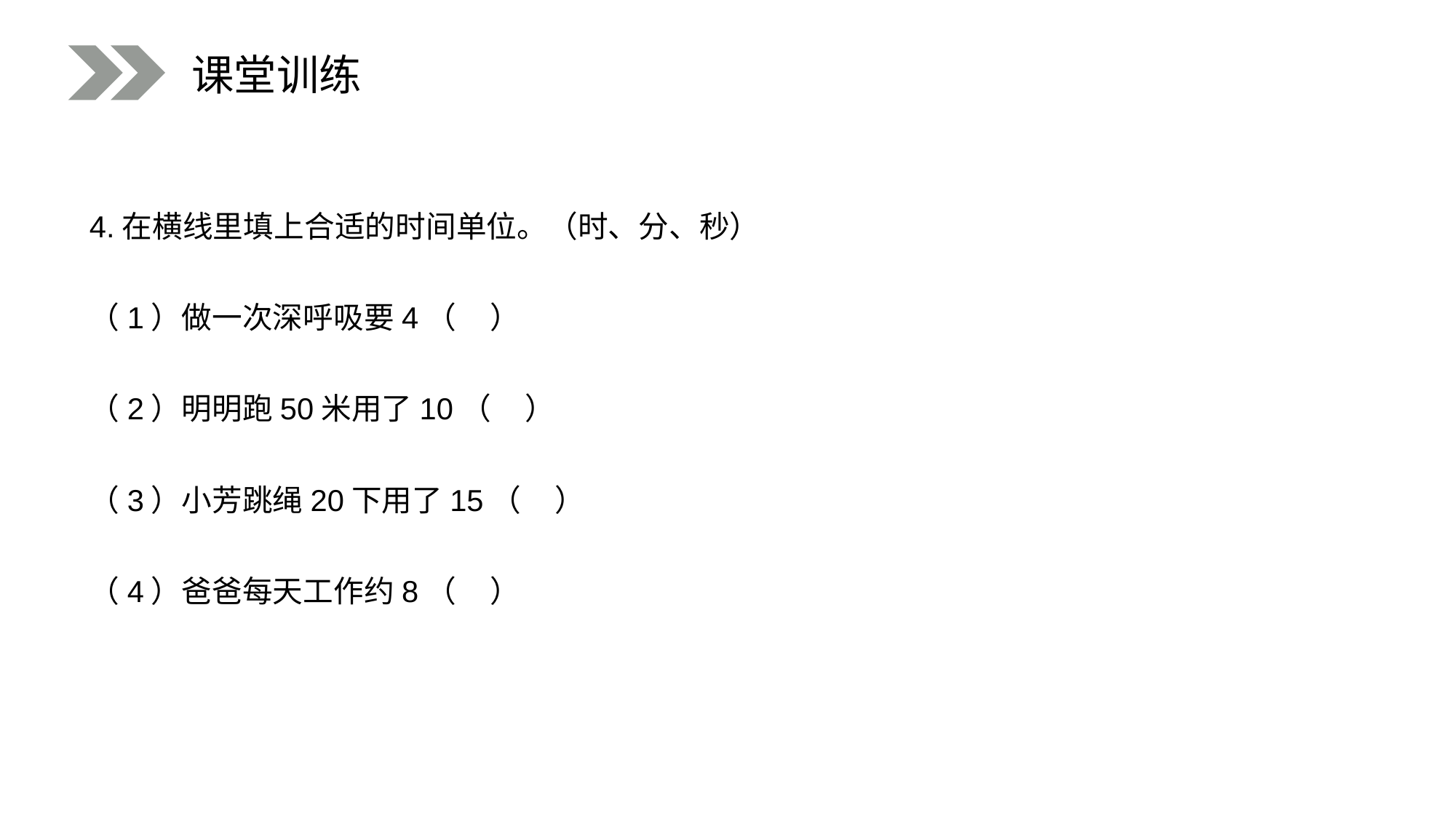

课堂训练
4.在横线里填上合适的时间单位。（时、分、秒）
（1）做一次深呼吸要4（     ）
（2）明明跑50米用了10（     ）
（3）小芳跳绳20下用了15（     ）
（4）爸爸每天工作约8（     ）